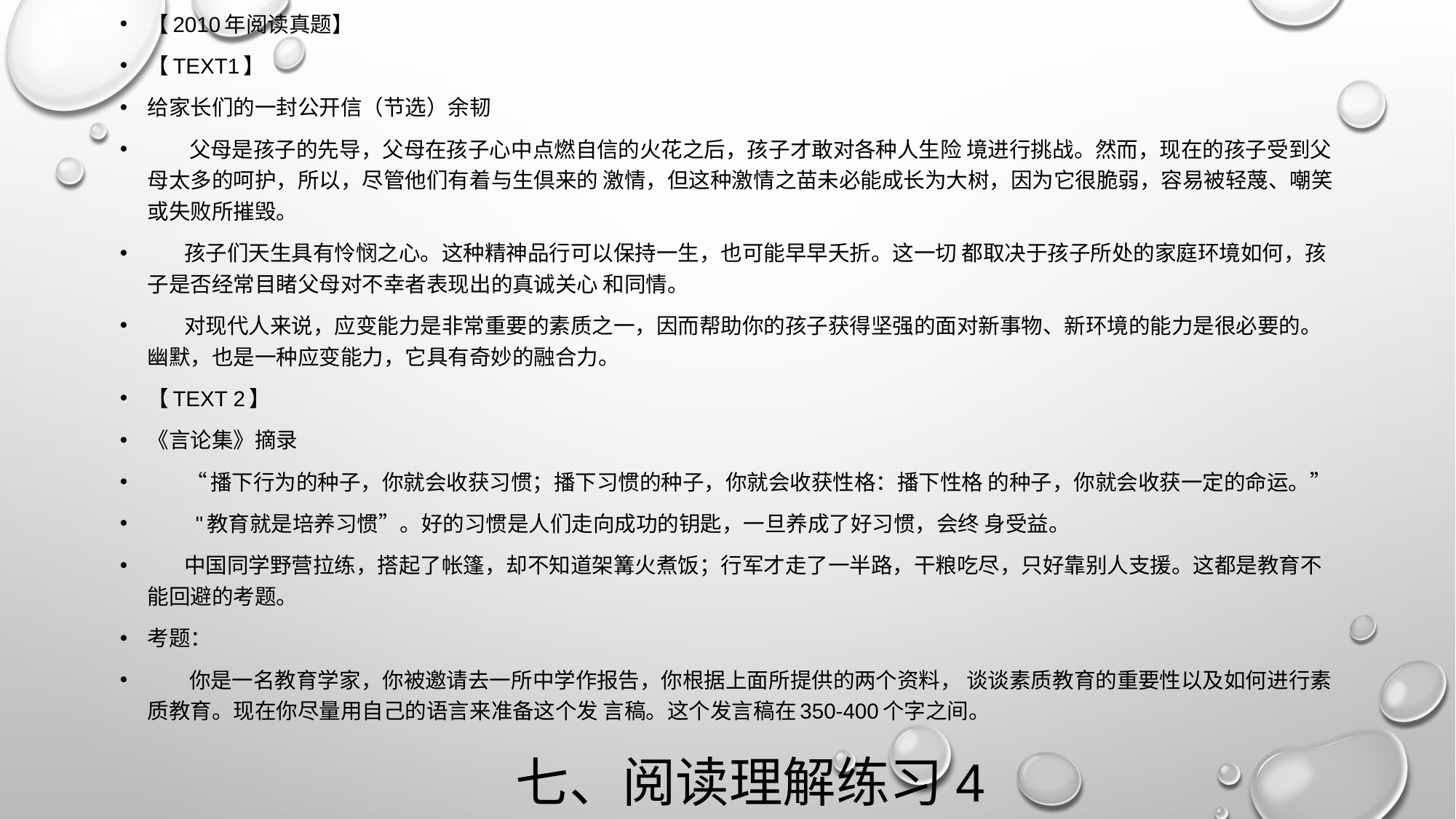

【2010年阅读真题】
【TEXT1】
给家长们的一封公开信（节选）余韧
        父母是孩子的先导，父母在孩子心中点燃自信的火花之后，孩子才敢对各种人生险 境进行挑战。然而，现在的孩子受到父母太多的呵护，所以，尽管他们有着与生倶来的 激情，但这种激情之苗未必能成长为大树，因为它很脆弱，容易被轻蔑、嘲笑或失败所摧毁。
       孩子们天生具有怜悯之心。这种精神品行可以保持一生，也可能早早夭折。这一切 都取决于孩子所处的家庭环境如何，孩子是否经常目睹父母对不幸者表现出的真诚关心 和同情。
       对现代人来说，应变能力是非常重要的素质之一，因而帮助你的孩子获得坚强的面对新事物、新环境的能力是很必要的。幽默，也是一种应变能力，它具有奇妙的融合力。
【TEXT 2】
《言论集》摘录
        “播下行为的种子，你就会收获习惯；播下习惯的种子，你就会收获性格：播下性格 的种子，你就会收获一定的命运。”
        "教育就是培养习惯”。好的习惯是人们走向成功的钥匙，一旦养成了好习惯，会终 身受益。
       中国同学野营拉练，搭起了帐篷，却不知道架篝火煮饭；行军才走了一半路，干粮吃尽，只好靠别人支援。这都是教育不能回避的考题。
考题：
        你是一名教育学家，你被邀请去一所中学作报告，你根据上面所提供的两个资料， 谈谈素质教育的重要性以及如何进行素质教育。现在你尽量用自己的语言来准备这个发 言稿。这个发言稿在350-400个字之间。
# 七、阅读理解练习4